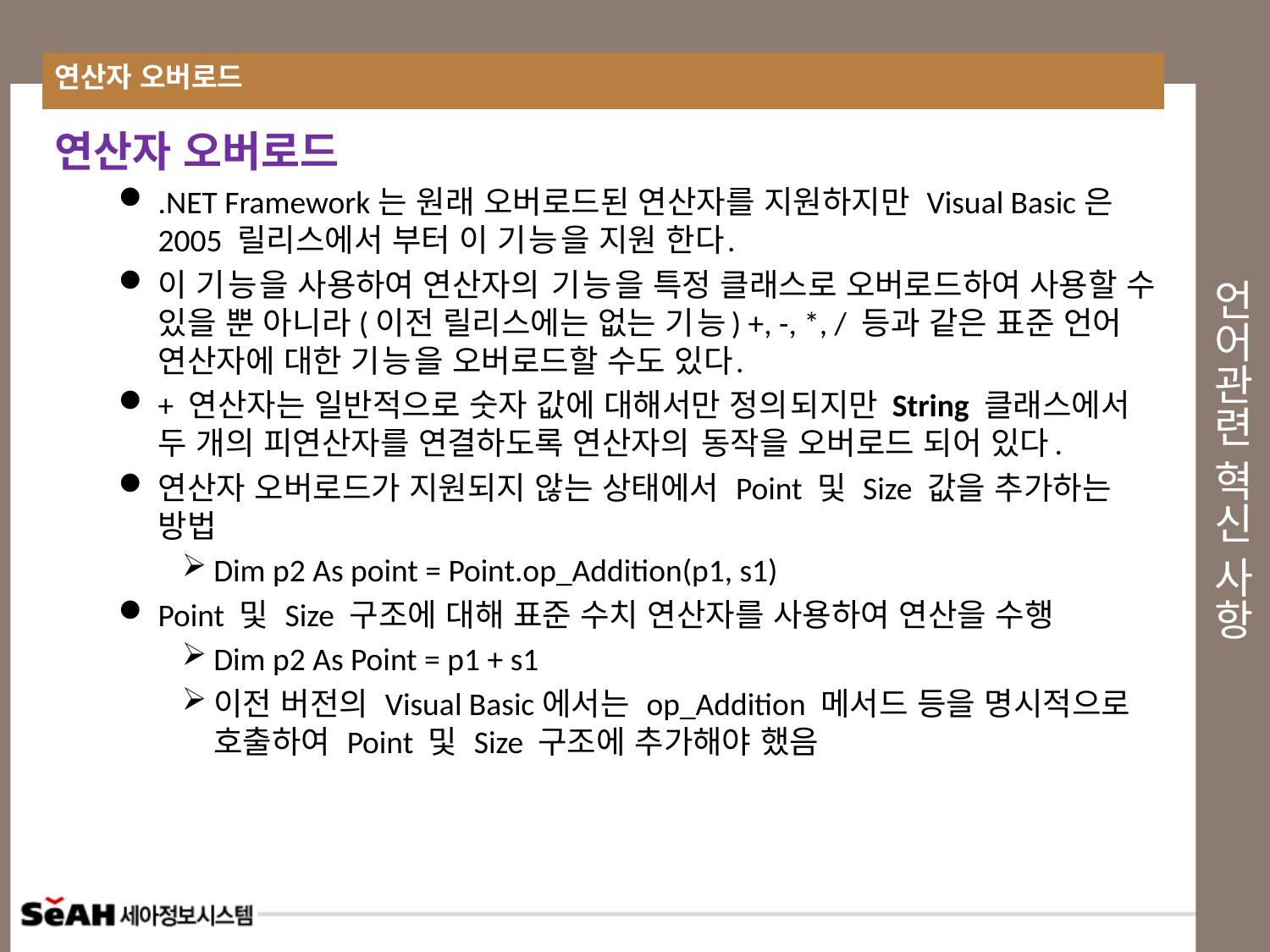

연산자 오버로드
# 언어관련 혁신 사항
연산자 오버로드
.NET Framework는 원래 오버로드된 연산자를 지원하지만 Visual Basic은 2005 릴리스에서 부터 이 기능을 지원 한다.
이 기능을 사용하여 연산자의 기능을 특정 클래스로 오버로드하여 사용할 수 있을 뿐 아니라(이전 릴리스에는 없는 기능) +, -, *, / 등과 같은 표준 언어 연산자에 대한 기능을 오버로드할 수도 있다.
+ 연산자는 일반적으로 숫자 값에 대해서만 정의되지만 String 클래스에서 두 개의 피연산자를 연결하도록 연산자의 동작을 오버로드 되어 있다.
연산자 오버로드가 지원되지 않는 상태에서 Point 및 Size 값을 추가하는 방법
Dim p2 As point = Point.op_Addition(p1, s1)
Point 및 Size 구조에 대해 표준 수치 연산자를 사용하여 연산을 수행
Dim p2 As Point = p1 + s1
이전 버전의 Visual Basic에서는 op_Addition 메서드 등을 명시적으로 호출하여 Point 및 Size 구조에 추가해야 했음